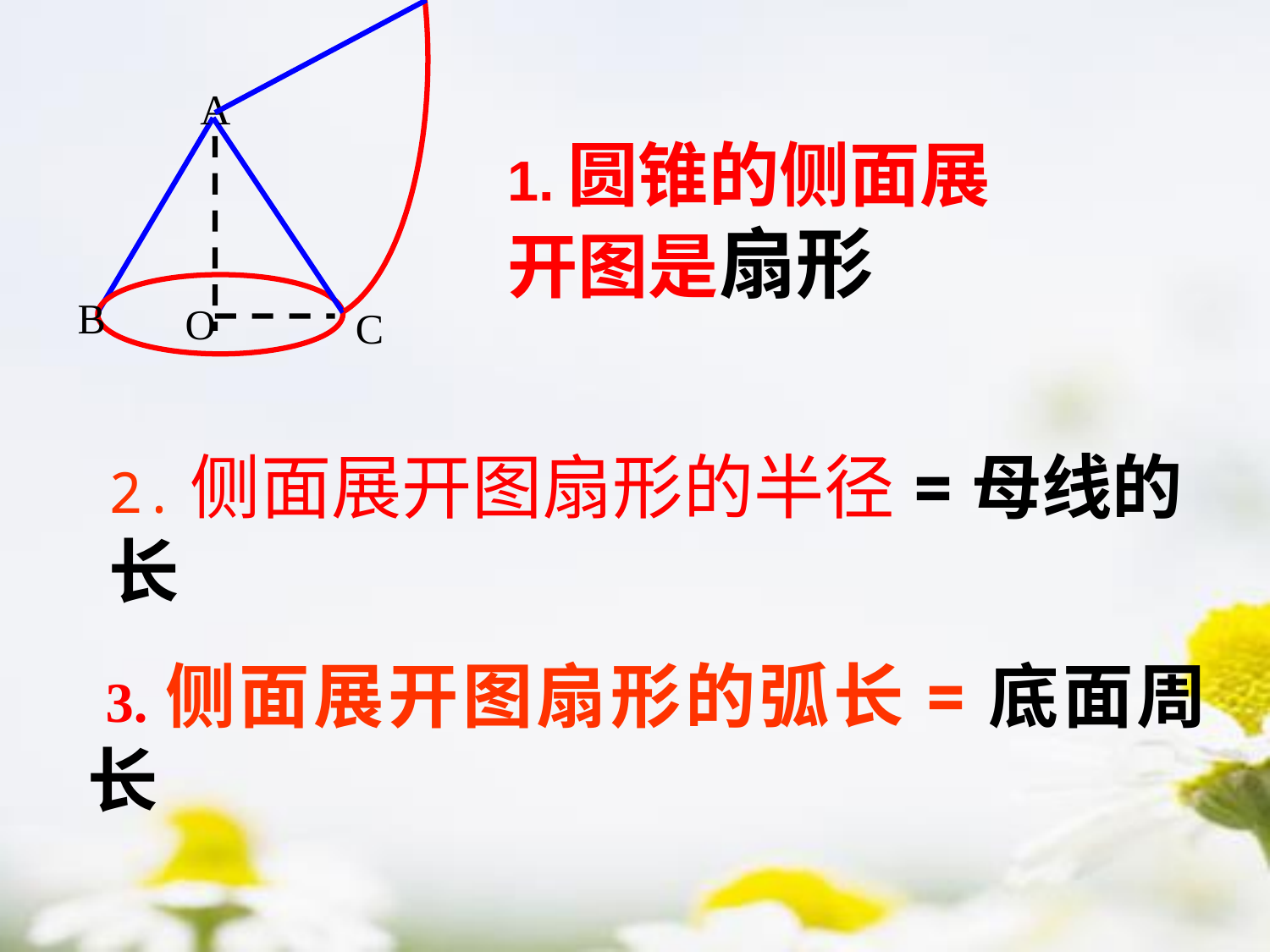

A

B
O
C
1.圆锥的侧面展开图是扇形

2.侧面展开图扇形的半径=母线的长
 3.侧面展开图扇形的弧长=底面周长